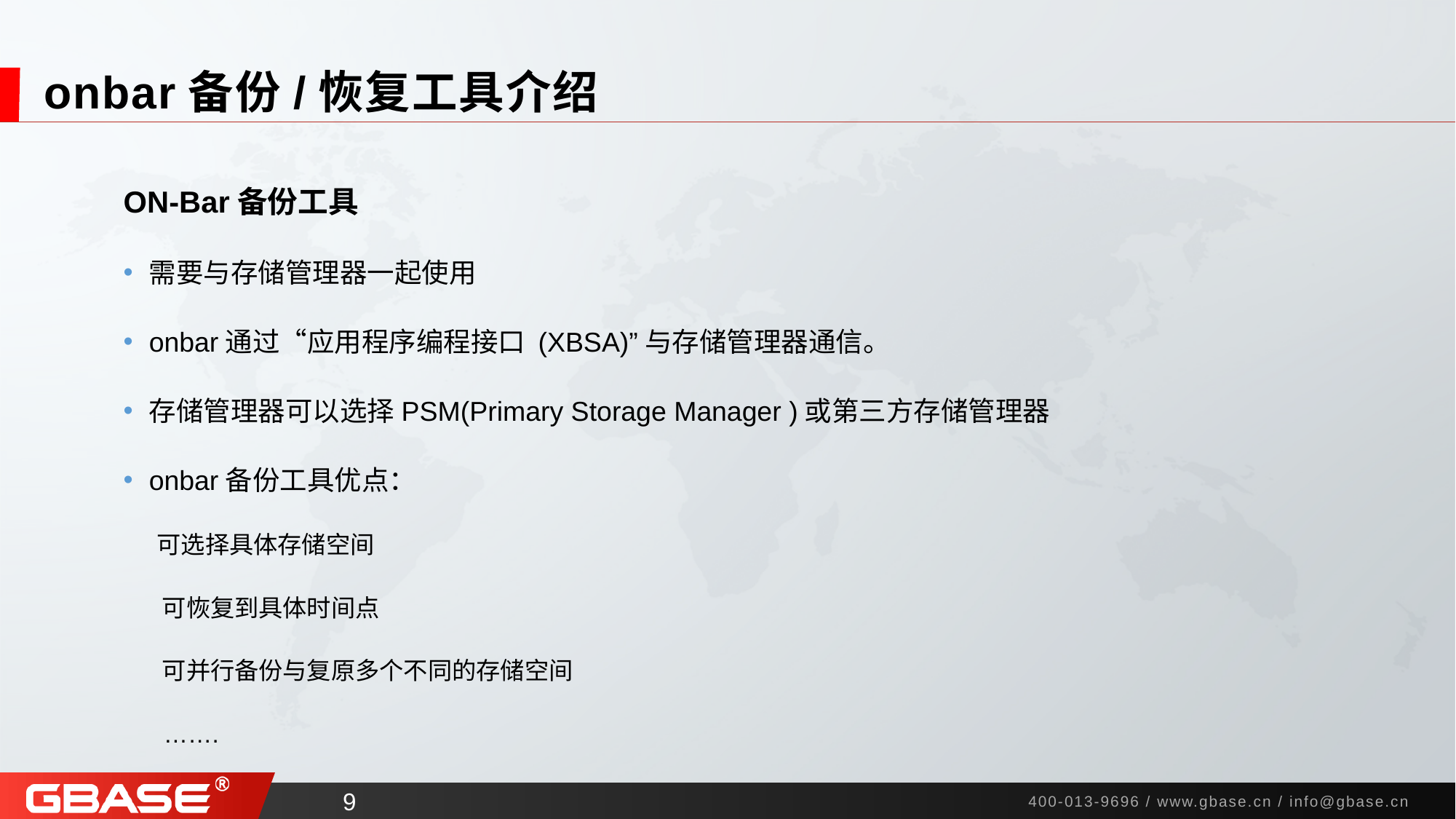

# onbar备份/恢复工具介绍
ON-Bar备份工具
需要与存储管理器一起使用
onbar通过“应用程序编程接口 (XBSA)”与存储管理器通信。
存储管理器可以选择PSM(Primary Storage Manager )或第三方存储管理器
onbar备份工具优点：
      可选择具体存储空间
      可恢复到具体时间点
      可并行备份与复原多个不同的存储空间
      …….